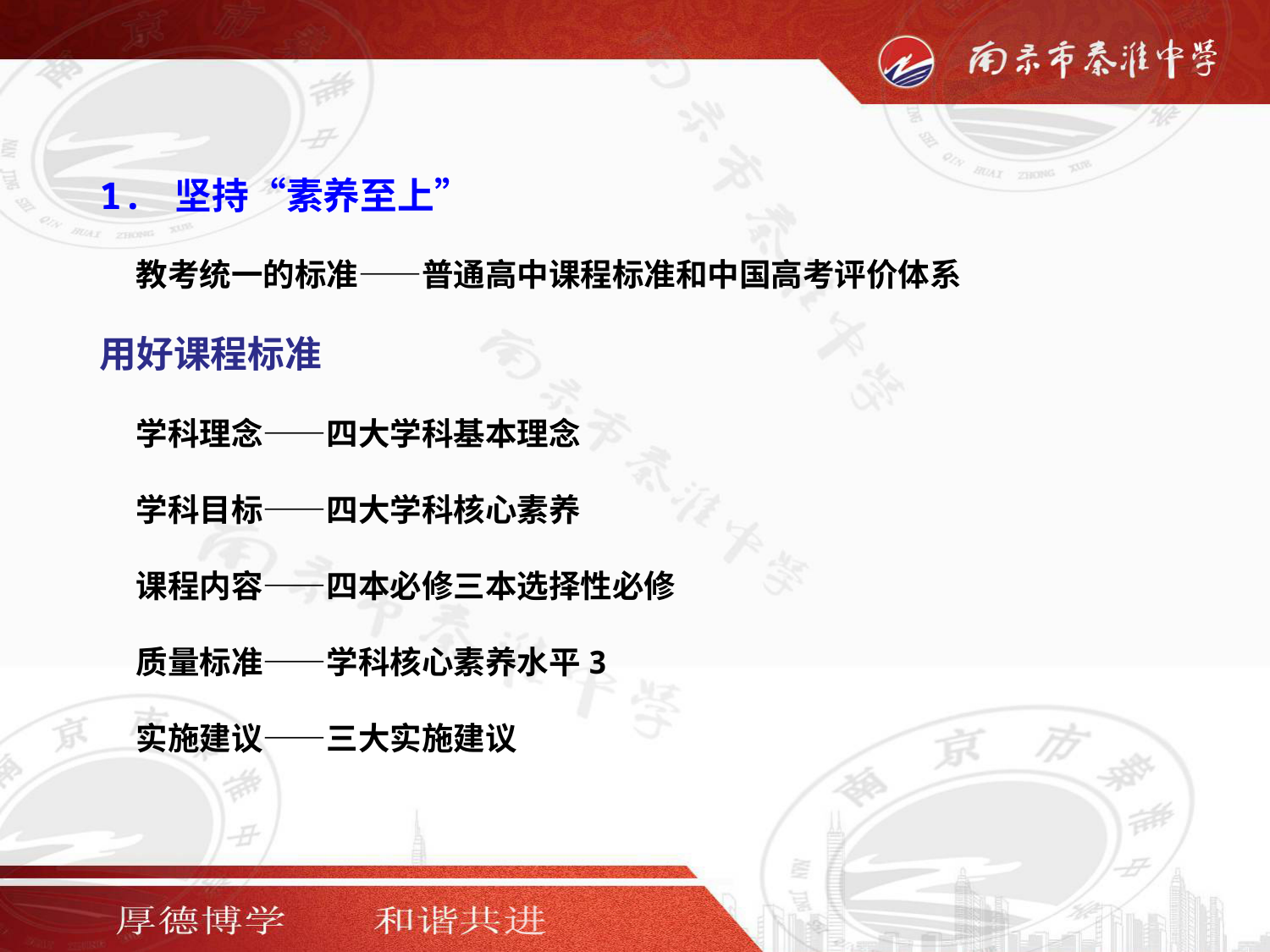

1. 坚持“素养至上”

    教考统一的标准——普通高中课程标准和中国高考评价体系

用好课程标准

    学科理念——四大学科基本理念

    学科目标——四大学科核心素养

    课程内容——四本必修三本选择性必修

    质量标准——学科核心素养水平3

    实施建议——三大实施建议
#